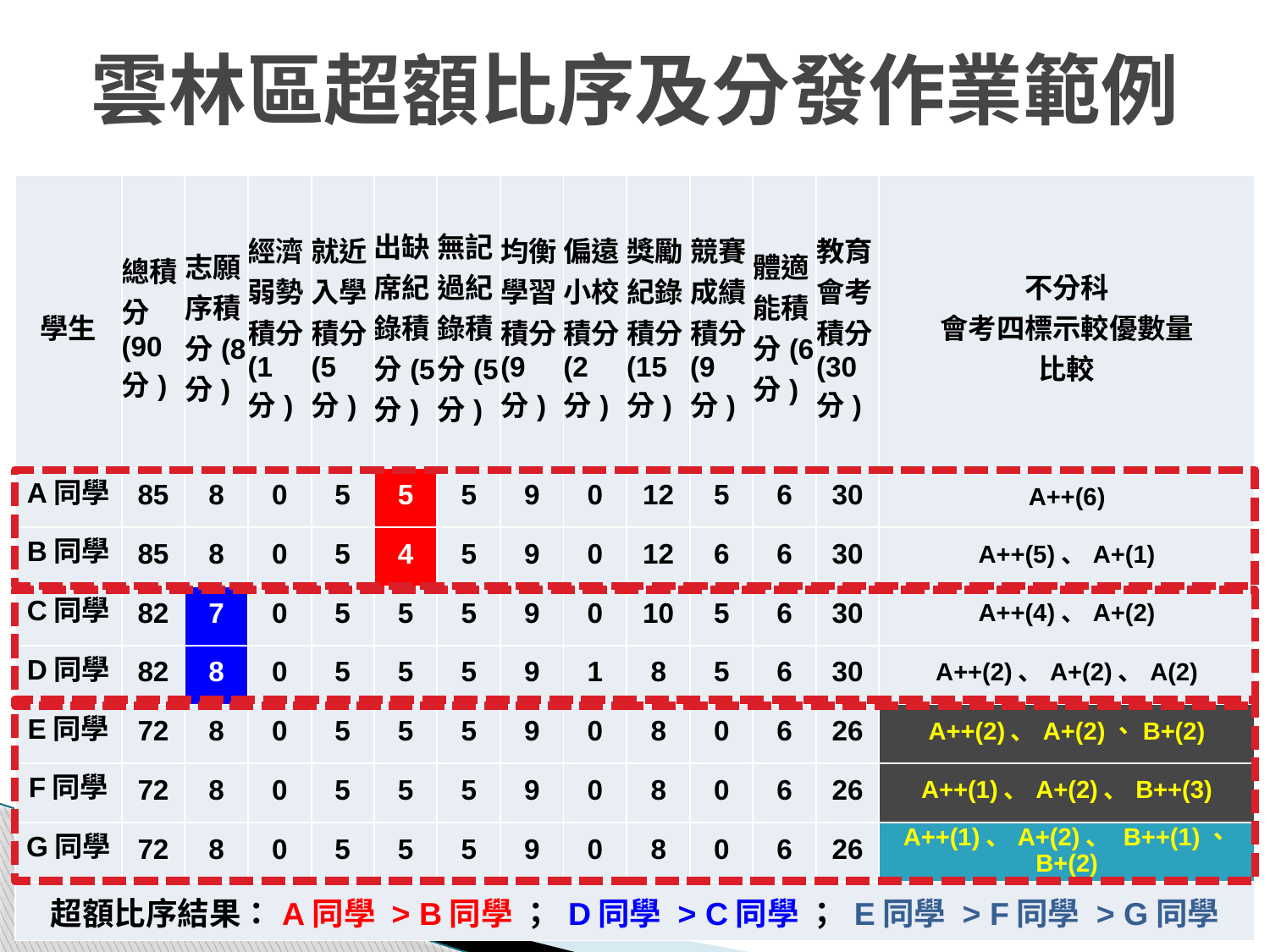

# 雲林區超額比序及分發作業範例
| 學生 | 總積分(90分) | 志願序積分(8分) | 經濟弱勢積分(1分) | 就近入學積分(5分) | 出缺席紀錄積分(5分) | 無記過紀錄積分(5分) | 均衡學習積分(9分) | 偏遠小校積分(2分) | 獎勵紀錄積分(15分) | 競賽成績積分(9分) | 體適能積分(6分) | 教育會考積分(30分) | 不分科 會考四標示較優數量 比較 |
| --- | --- | --- | --- | --- | --- | --- | --- | --- | --- | --- | --- | --- | --- |
| A同學 | 85 | 8 | 0 | 5 | 5 | 5 | 9 | 0 | 12 | 5 | 6 | 30 | A++(6) |
| B同學 | 85 | 8 | 0 | 5 | 4 | 5 | 9 | 0 | 12 | 6 | 6 | 30 | A++(5)、A+(1) |
| C同學 | 82 | 7 | 0 | 5 | 5 | 5 | 9 | 0 | 10 | 5 | 6 | 30 | A++(4)、A+(2) |
| D同學 | 82 | 8 | 0 | 5 | 5 | 5 | 9 | 1 | 8 | 5 | 6 | 30 | A++(2)、A+(2)、A(2) |
| E同學 | 72 | 8 | 0 | 5 | 5 | 5 | 9 | 0 | 8 | 0 | 6 | 26 | A++(2)、A+(2)、B+(2) |
| F同學 | 72 | 8 | 0 | 5 | 5 | 5 | 9 | 0 | 8 | 0 | 6 | 26 | A++(1)、A+(2)、B++(3) |
| G同學 | 72 | 8 | 0 | 5 | 5 | 5 | 9 | 0 | 8 | 0 | 6 | 26 | A++(1)、A+(2)、 B++(1)、 B+(2) |
| 超額比序結果：A同學 > B同學 ； D同學 > C同學 ； E同學 > F同學 > G同學 |  |  |  |  |  |  |  |  |  |  |  |  |  |